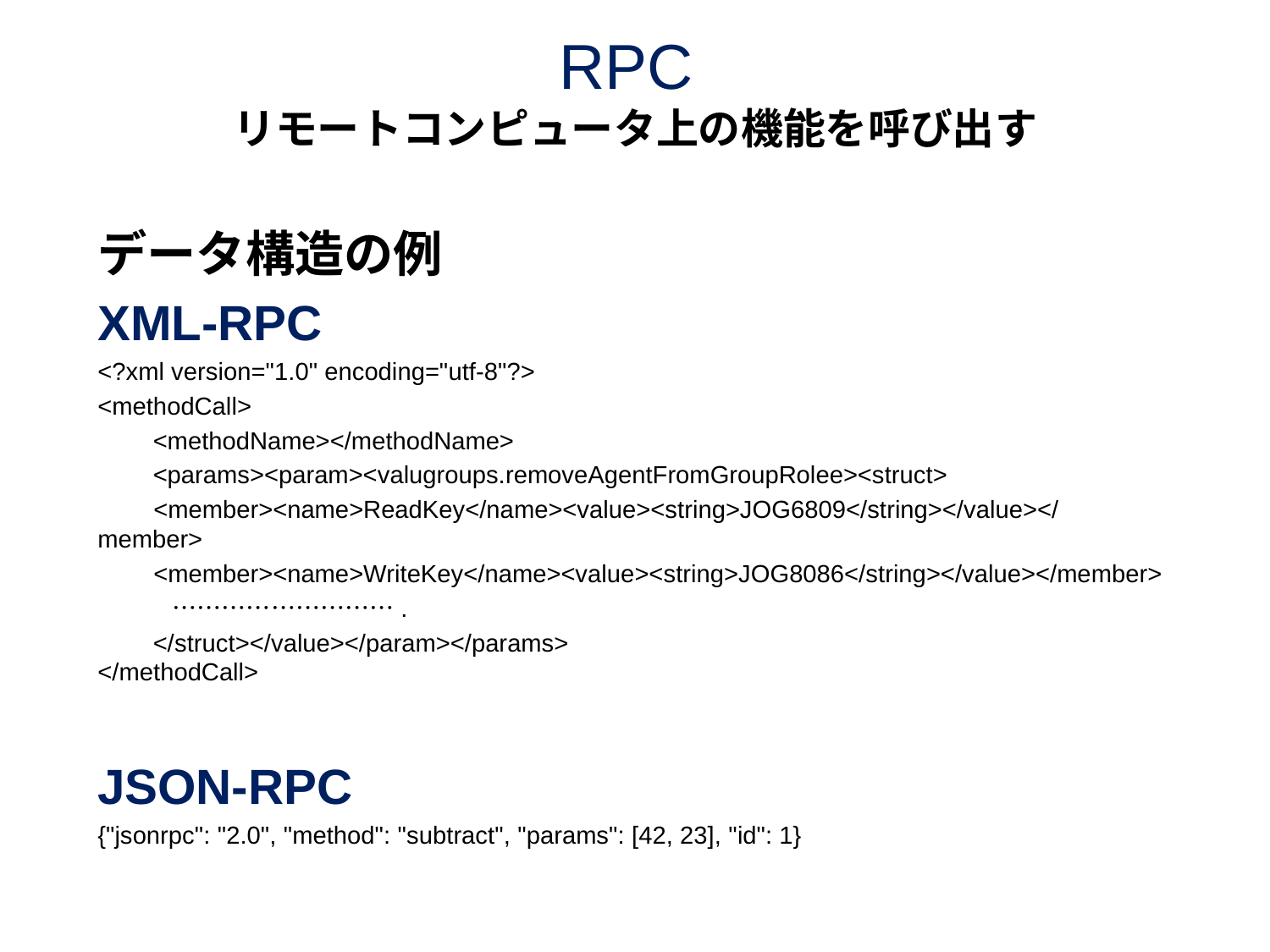

# RPC リモートコンピュータ上の機能を呼び出す
データ構造の例
XML-RPC
<?xml version="1.0" encoding="utf-8"?>
<methodCall>
　　<methodName></methodName>
　　<params><param><valugroups.removeAgentFromGroupRolee><struct>
        <member><name>ReadKey</name><value><string>JOG6809</string></value></member>
        <member><name>WriteKey</name><value><string>JOG8086</string></value></member>
　　　……………………….
　　</struct></value></param></params>
</methodCall>
JSON-RPC
{"jsonrpc": "2.0", "method": "subtract", "params": [42, 23], "id": 1}